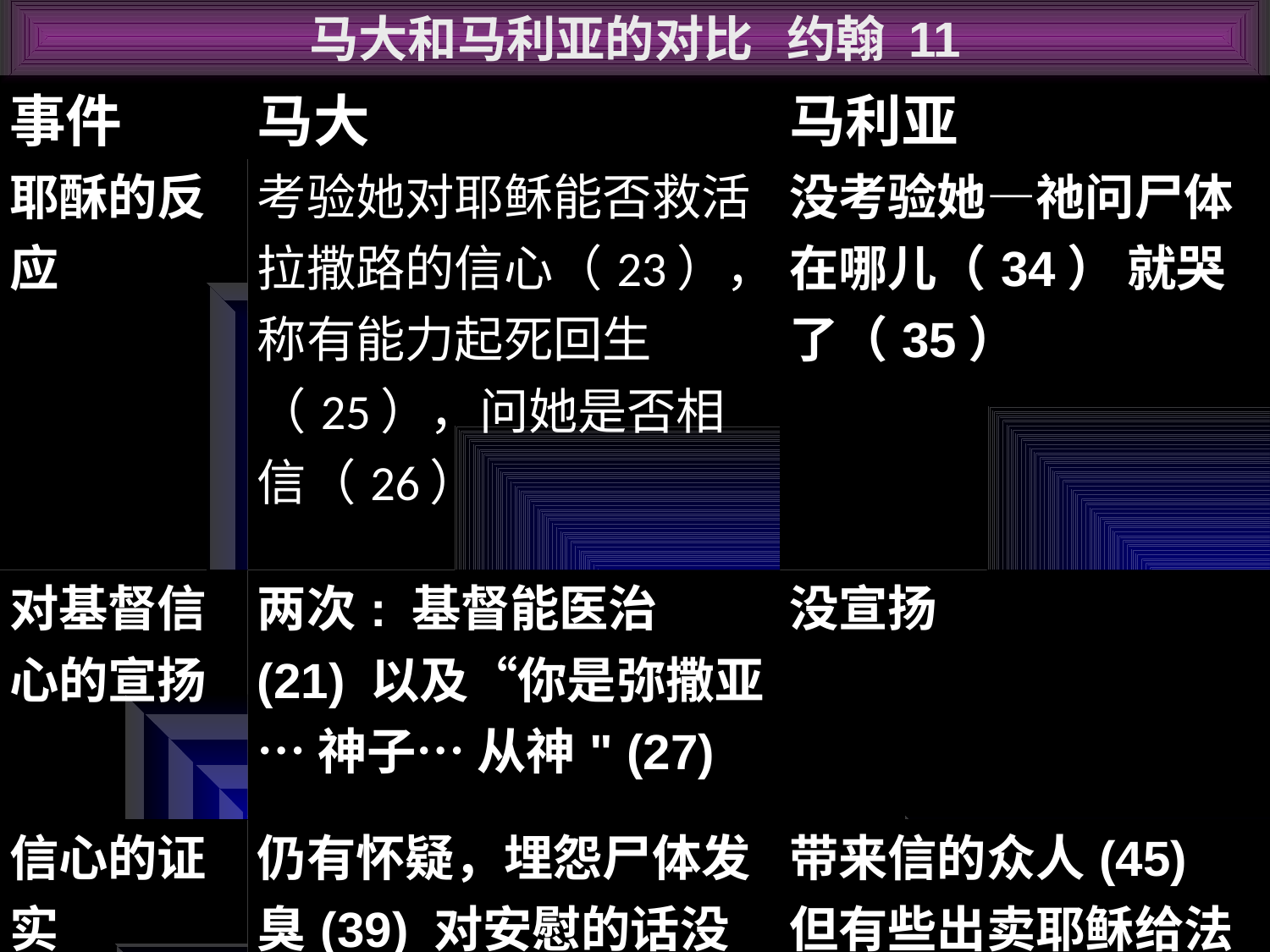

##
马大和马利亚的对比   约翰 11
| 事件 | 马大 | 马利亚 |
| --- | --- | --- |
| 耶酥的反应 | 考验她对耶稣能否救活拉撒路的信心（23），称有能力起死回生（25），问她是否相信（26） | 没考验她—祂问尸体在哪儿（34） 就哭了（35） |
| 对基督信心的宣扬 | 两次: 基督能医治 (21) 以及“你是弥撒亚… 神子… 从神" (27) | 没宣扬 |
| 信心的证实 | 仍有怀疑，埋怨尸体发臭(39) 对安慰的话没听到 | 带来信的众人(45) 但有些出卖耶稣给法利赛人 (46) |